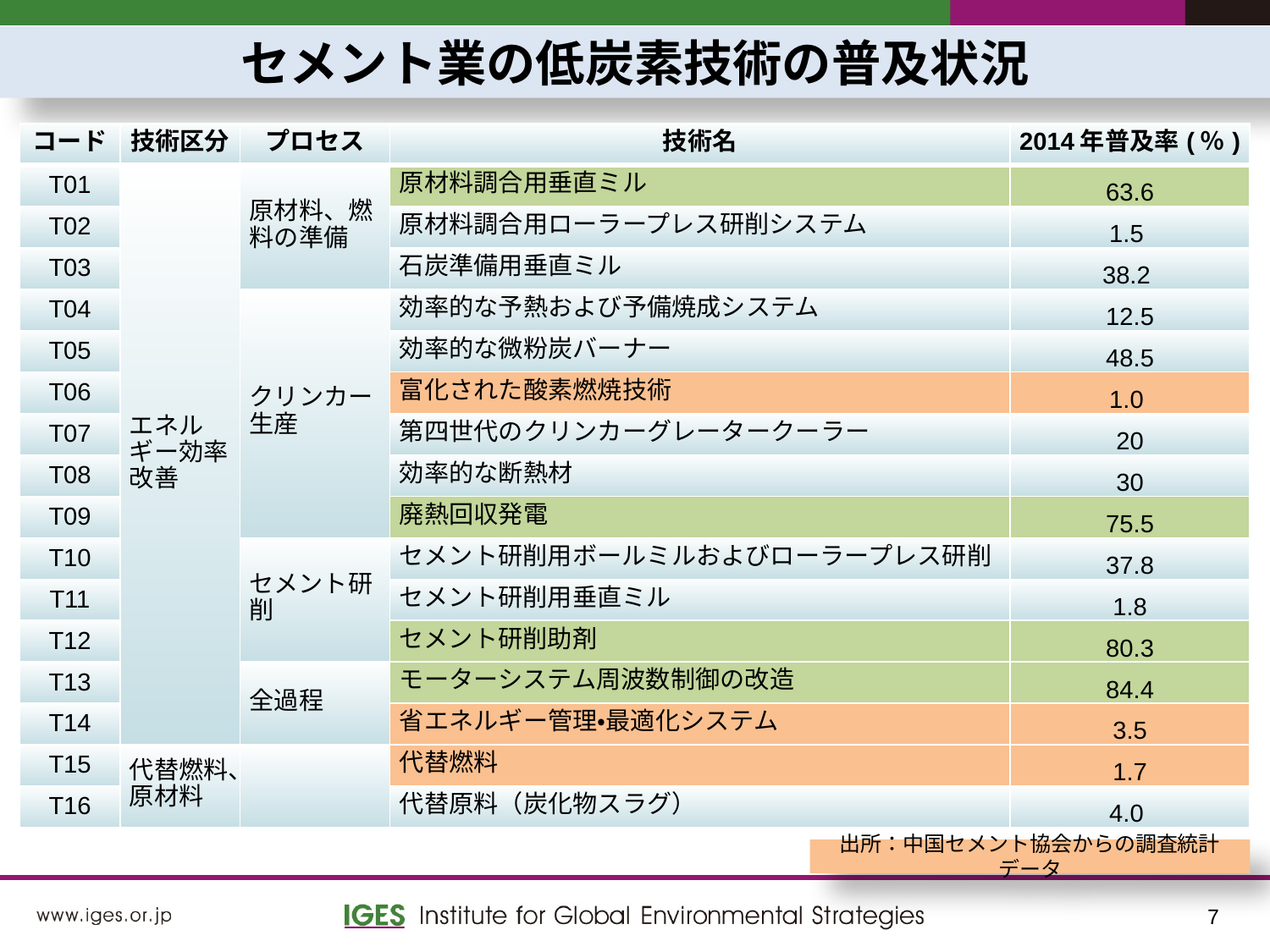

セメント業の低炭素技術の普及状況
| コード | 技術区分 | プロセス | 技術名 | 2014年普及率(％) |
| --- | --- | --- | --- | --- |
| T01 | エネルギー効率改善 | 原材料、燃料の準備 | 原材料調合用垂直ミル | 63.6 |
| T02 |  |  | 原材料調合用ローラープレス研削システム | 1.5 |
| T03 |  |  | 石炭準備用垂直ミル | 38.2 |
| T04 |  | クリンカー生産 | 効率的な予熱および予備焼成システム | 12.5 |
| T05 |  |  | 効率的な微粉炭バーナー | 48.5 |
| T06 |  |  | 富化された酸素燃焼技術 | 1.0 |
| T07 |  |  | 第四世代のクリンカーグレータークーラー | 20 |
| T08 |  |  | 効率的な断熱材 | 30 |
| T09 |  |  | 廃熱回収発電 | 75.5 |
| T10 |  | セメント研削 | セメント研削用ボールミルおよびローラープレス研削 | 37.8 |
| T11 |  |  | セメント研削用垂直ミル | 1.8 |
| T12 |  |  | セメント研削助剤 | 80.3 |
| T13 |  | 全過程 | モーターシステム周波数制御の改造 | 84.4 |
| T14 |  |  | 省エネルギー管理・最適化システム | 3.5 |
| T15 | 代替燃料、原材料 |  | 代替燃料 | 1.7 |
| T16 |  |  | 代替原料（炭化物スラグ） | 4.0 |
出所：中国セメント協会からの調査統計データ